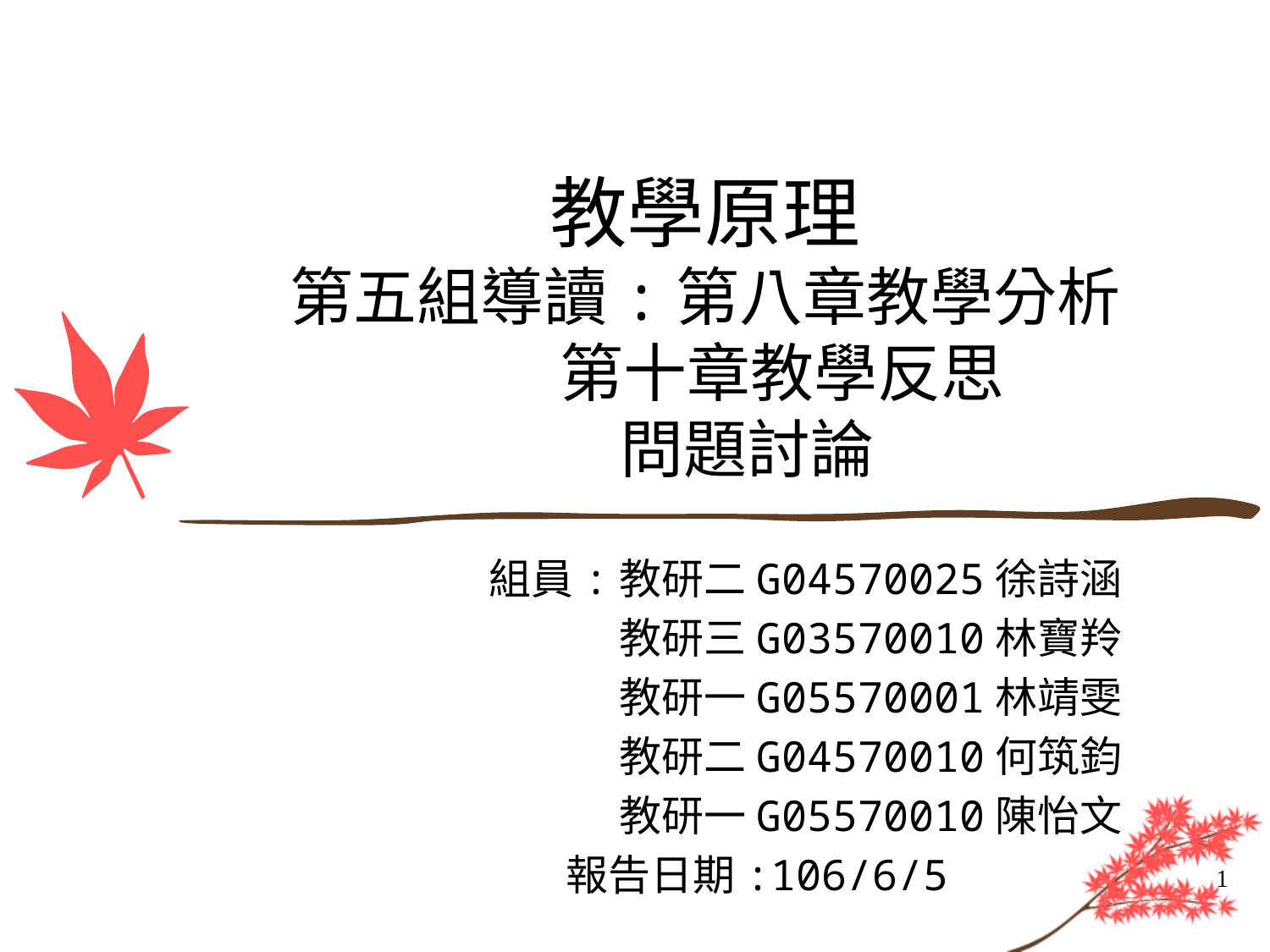

# 教學原理 第五組導讀:第八章教學分析 第十章教學反思 問題討論
組員:教研二G04570025徐詩涵
    教研三G03570010林寶羚
    教研一G05570001林靖雯
   教研二G04570010何筑鈞
教研一G05570010陳怡文
             報告日期:106/6/5

1